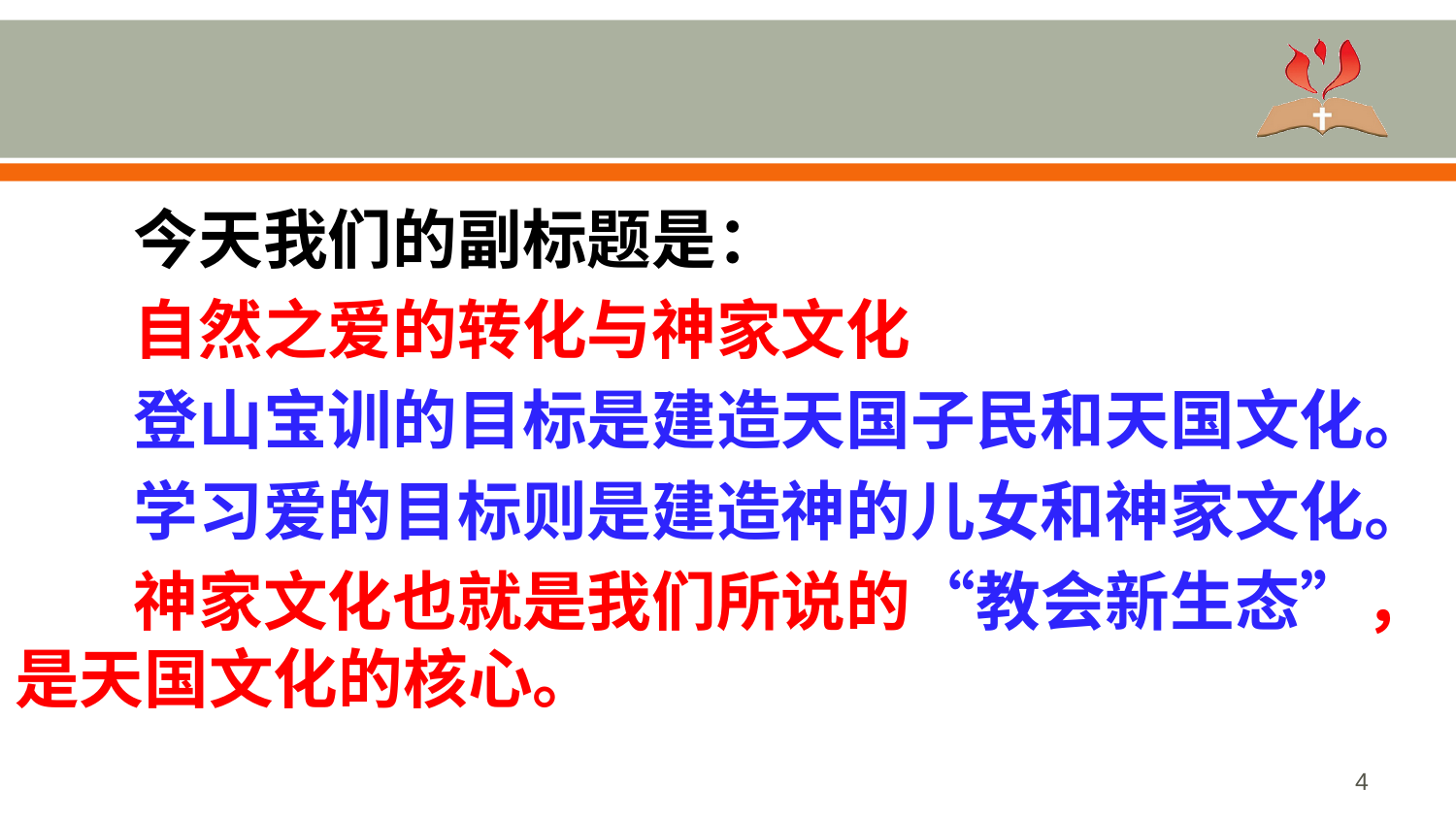

今天我们的副标题是：
       自然之爱的转化与神家文化
       登山宝训的目标是建造天国子民和天国文化。
       学习爱的目标则是建造神的儿女和神家文化。
       神家文化也就是我们所说的“教会新生态”，是天国文化的核心。
4